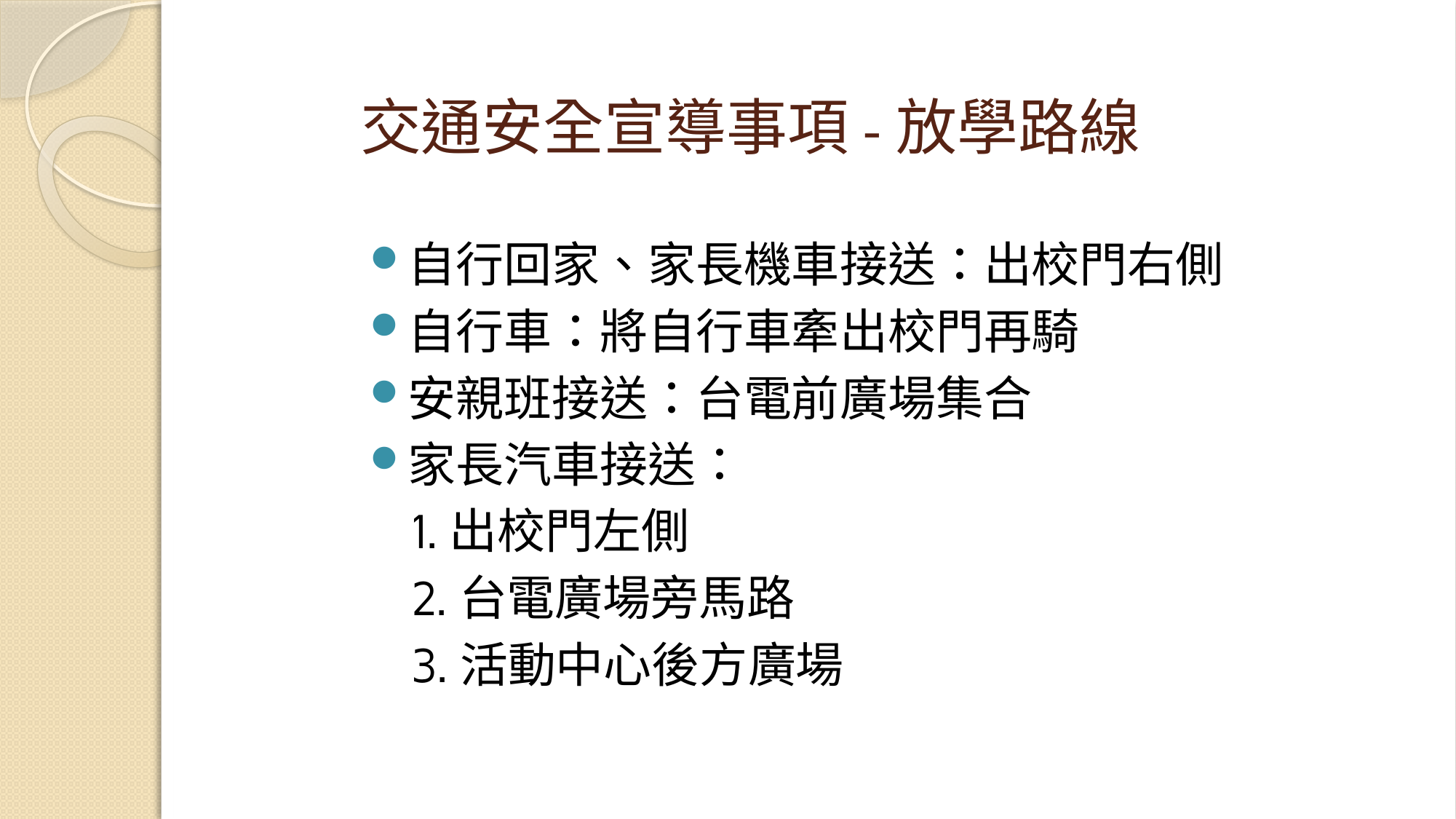

# 交通安全宣導事項-放學路線
自行回家、家長機車接送：出校門右側
自行車：將自行車牽出校門再騎
安親班接送：台電前廣場集合
家長汽車接送：
   1.出校門左側
   2.台電廣場旁馬路
   3.活動中心後方廣場